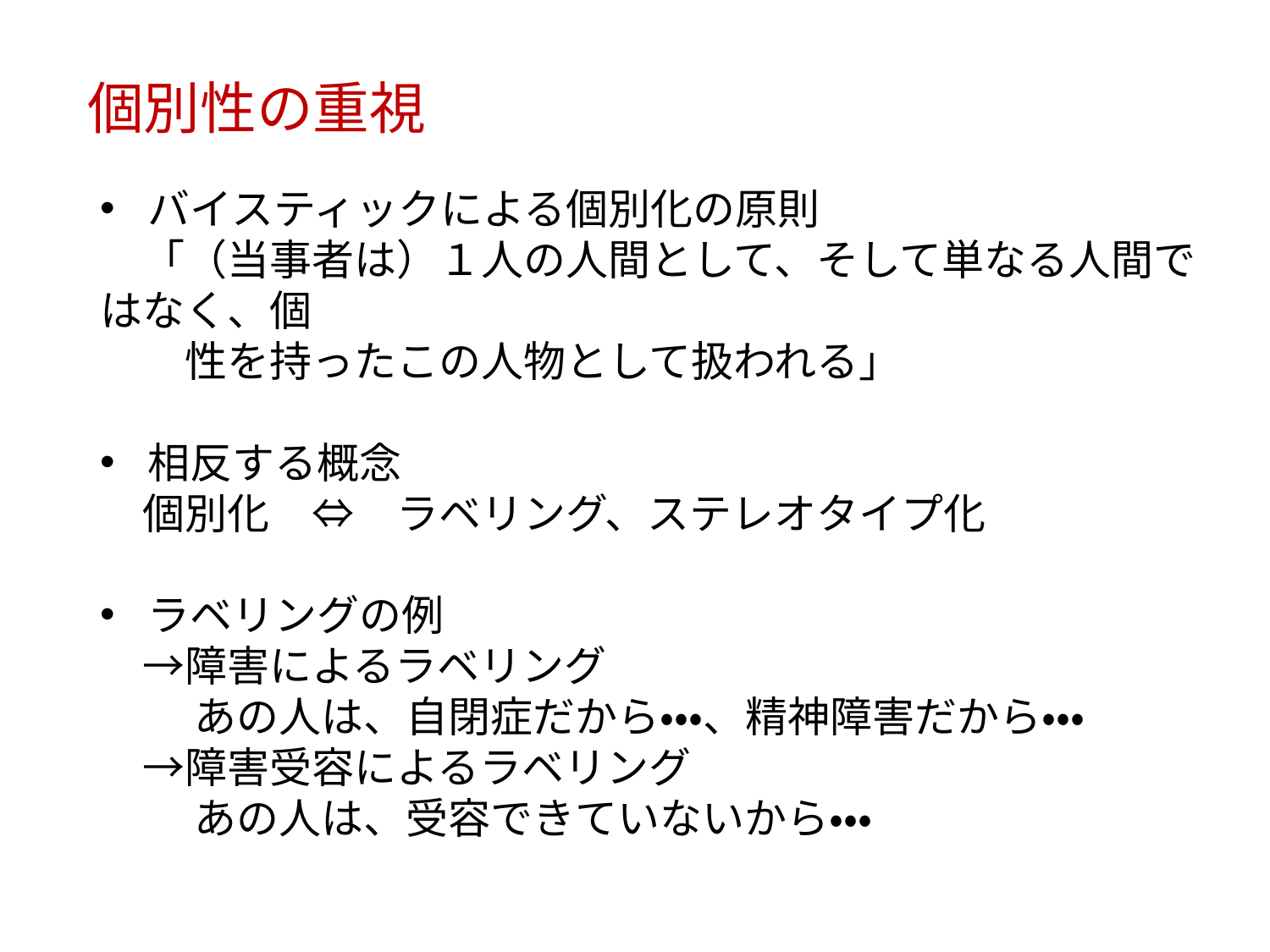

個別性の重視
バイスティックによる個別化の原則
　「（当事者は）１人の人間として、そして単なる人間ではなく、個
　　性を持ったこの人物として扱われる」

相反する概念
　個別化　⇔　ラベリング、ステレオタイプ化

ラベリングの例
　→障害によるラベリング
　　 あの人は、自閉症だから・・・、精神障害だから・・・
　→障害受容によるラベリング
　　 あの人は、受容できていないから・・・